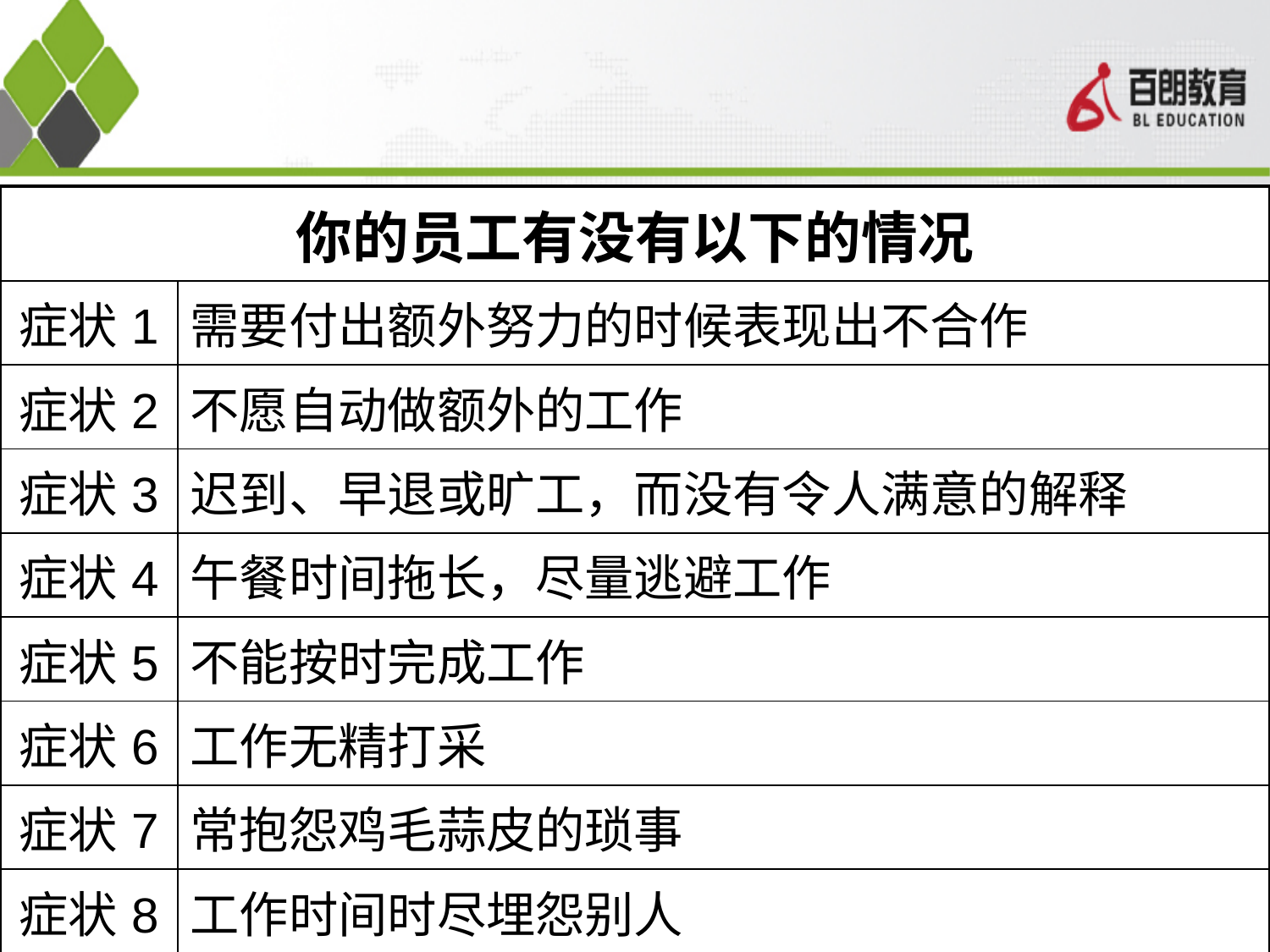

#
| 你的员工有没有以下的情况 |  |
| --- | --- |
| 症状1 | 需要付出额外努力的时候表现出不合作 |
| 症状2 | 不愿自动做额外的工作 |
| 症状3 | 迟到、早退或旷工，而没有令人满意的解释 |
| 症状4 | 午餐时间拖长，尽量逃避工作 |
| 症状5 | 不能按时完成工作 |
| 症状6 | 工作无精打采 |
| 症状7 | 常抱怨鸡毛蒜皮的琐事 |
| 症状8 | 工作时间时尽埋怨别人 |
| 症状9 | 拒绝服从指示 |